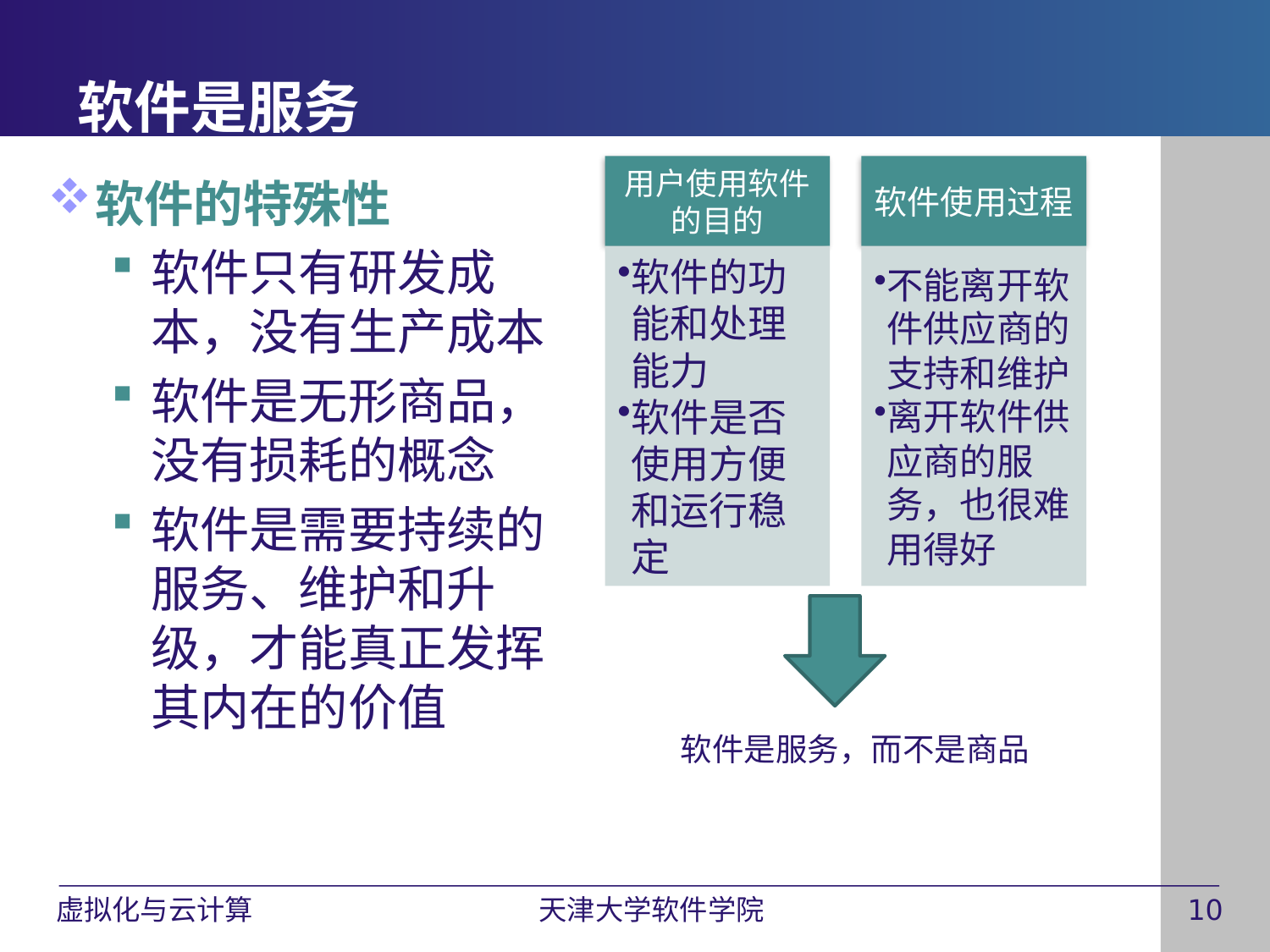

# 软件是服务
用户使用软件的目的
软件的功能和处理能力
软件是否使用方便和运行稳定
软件使用过程
不能离开软件供应商的支持和维护
离开软件供应商的服务，也很难用得好
软件的特殊性
软件只有研发成本，没有生产成本
软件是无形商品，没有损耗的概念
软件是需要持续的服务、维护和升级，才能真正发挥其内在的价值

软件是服务，而不是商品